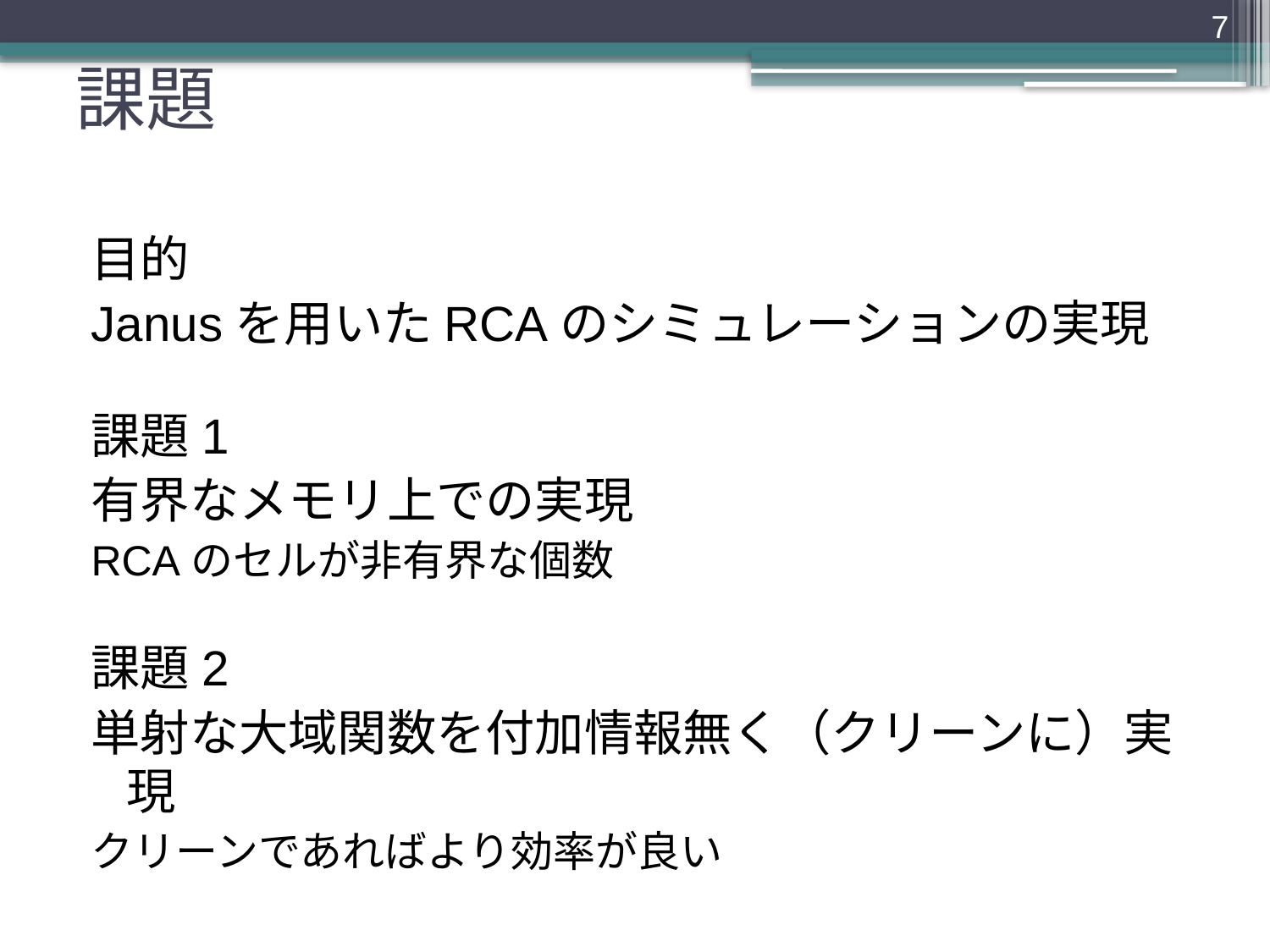

7
# 課題
目的
Janusを用いたRCAのシミュレーションの実現

課題1
有界なメモリ上での実現
RCAのセルが非有界な個数

課題2
単射な大域関数を付加情報無く（クリーンに）実現
クリーンであればより効率が良い